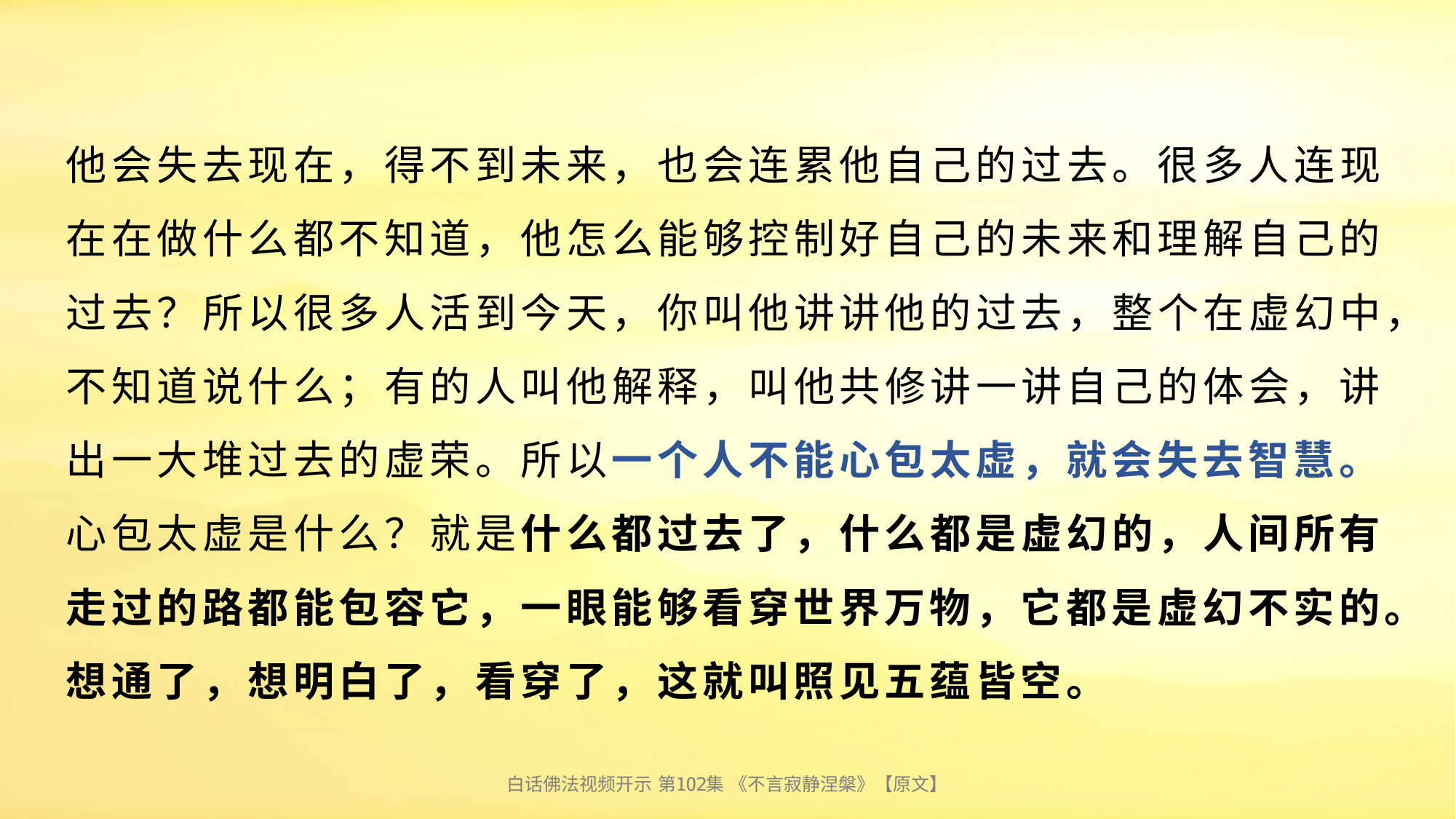

# 他会失去现在，得不到未来，也会连累他自己的过去。很多人连现在在做什么都不知道，他怎么能够控制好自己的未来和理解自己的过去？所以很多人活到今天，你叫他讲讲他的过去，整个在虚幻中，不知道说什么；有的人叫他解释，叫他共修讲一讲自己的体会，讲出一大堆过去的虚荣。所以一个人不能心包太虚，就会失去智慧。心包太虚是什么？就是什么都过去了，什么都是虚幻的，人间所有走过的路都能包容它，一眼能够看穿世界万物，它都是虚幻不实的。想通了，想明白了，看穿了，这就叫照见五蕴皆空。
白话佛法视频开示 第102集 《不言寂静涅槃》【原文】